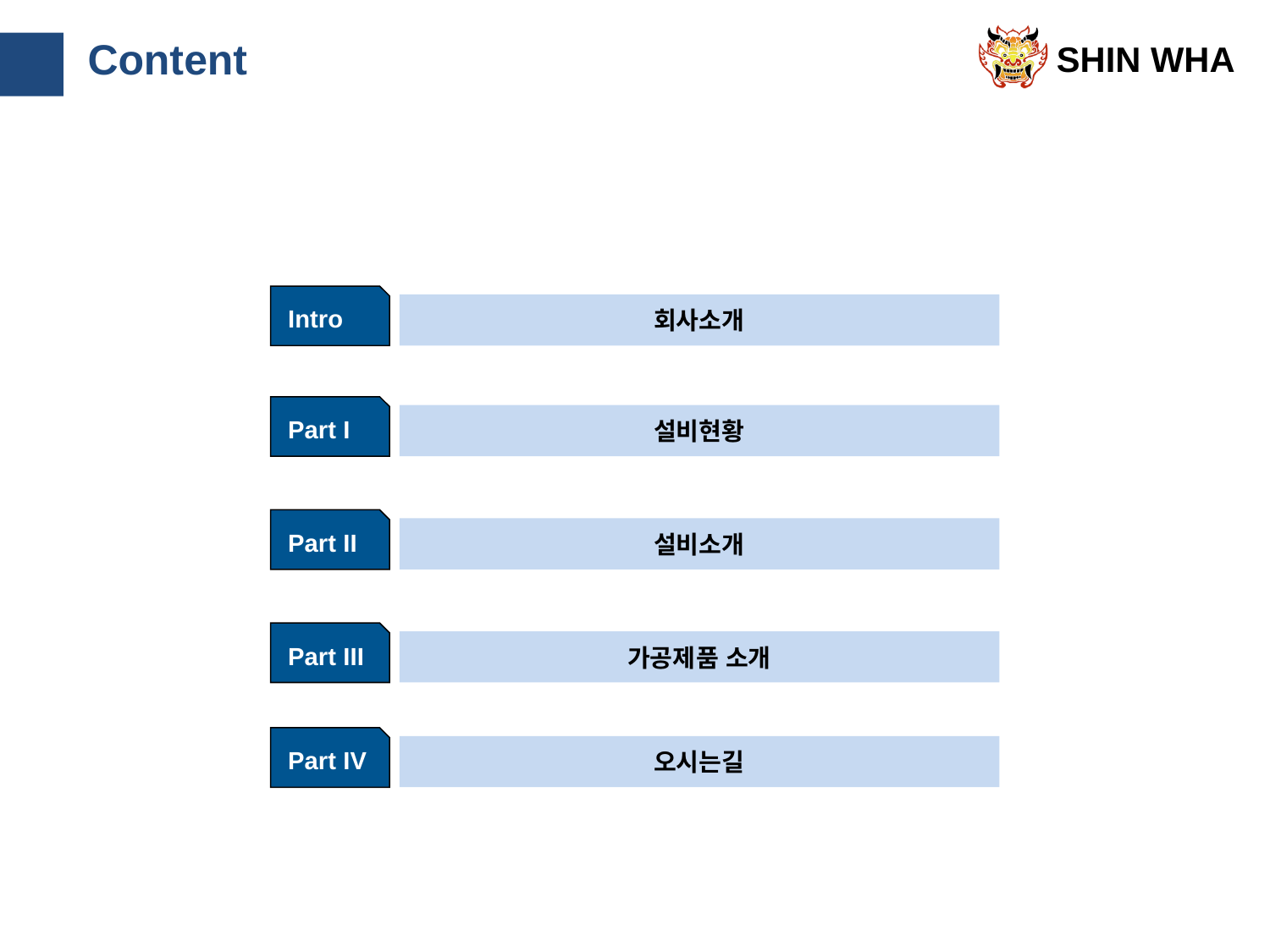

# Content

Intro
회사소개
Part I
설비현황
Part II
설비소개
Part III
가공제품 소개
Part IV
오시는길